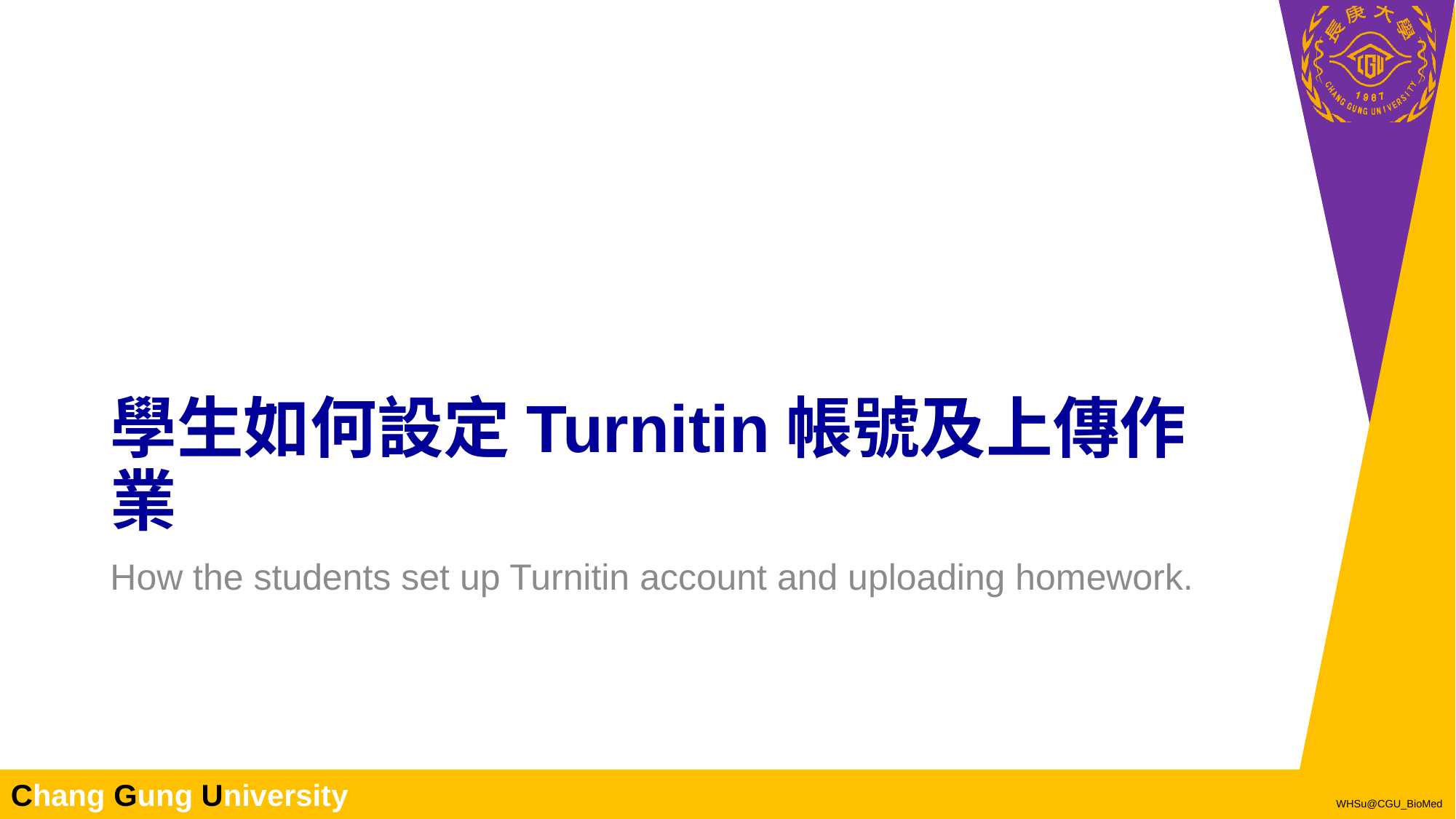

# 學生如何設定Turnitin帳號及上傳作業
How the students set up Turnitin account and uploading homework.